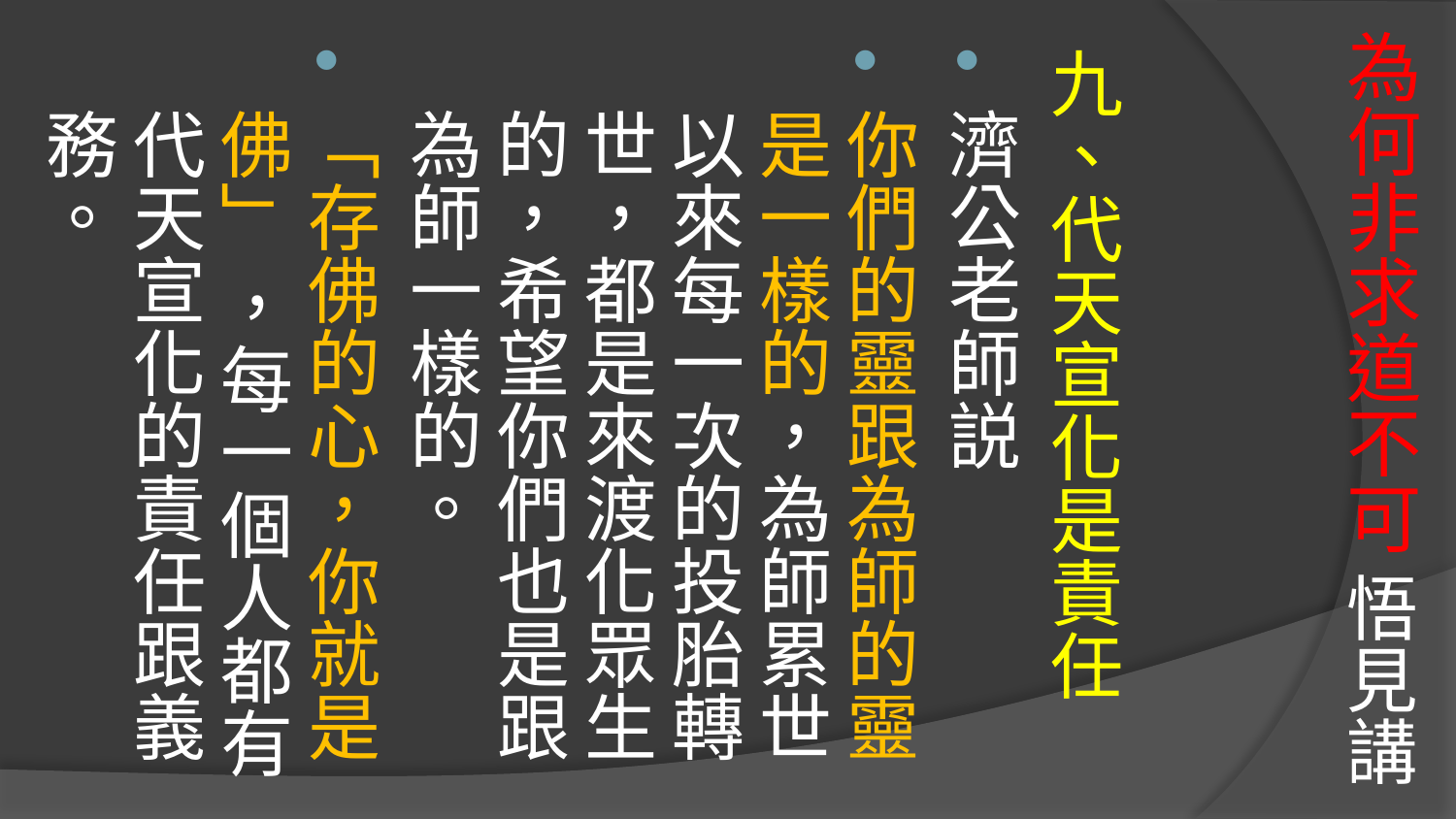

# 為何非求道不可 悟見講
九、代天宣化是責任
濟公老師説
你們的靈跟為師的靈是一樣的，為師累世以來每一次的投胎轉世，都是來渡化眾生的，希望你們也是跟為師一樣的。
「存佛的心，你就是佛」 ，每一個人都有代天宣化的責任跟義務。